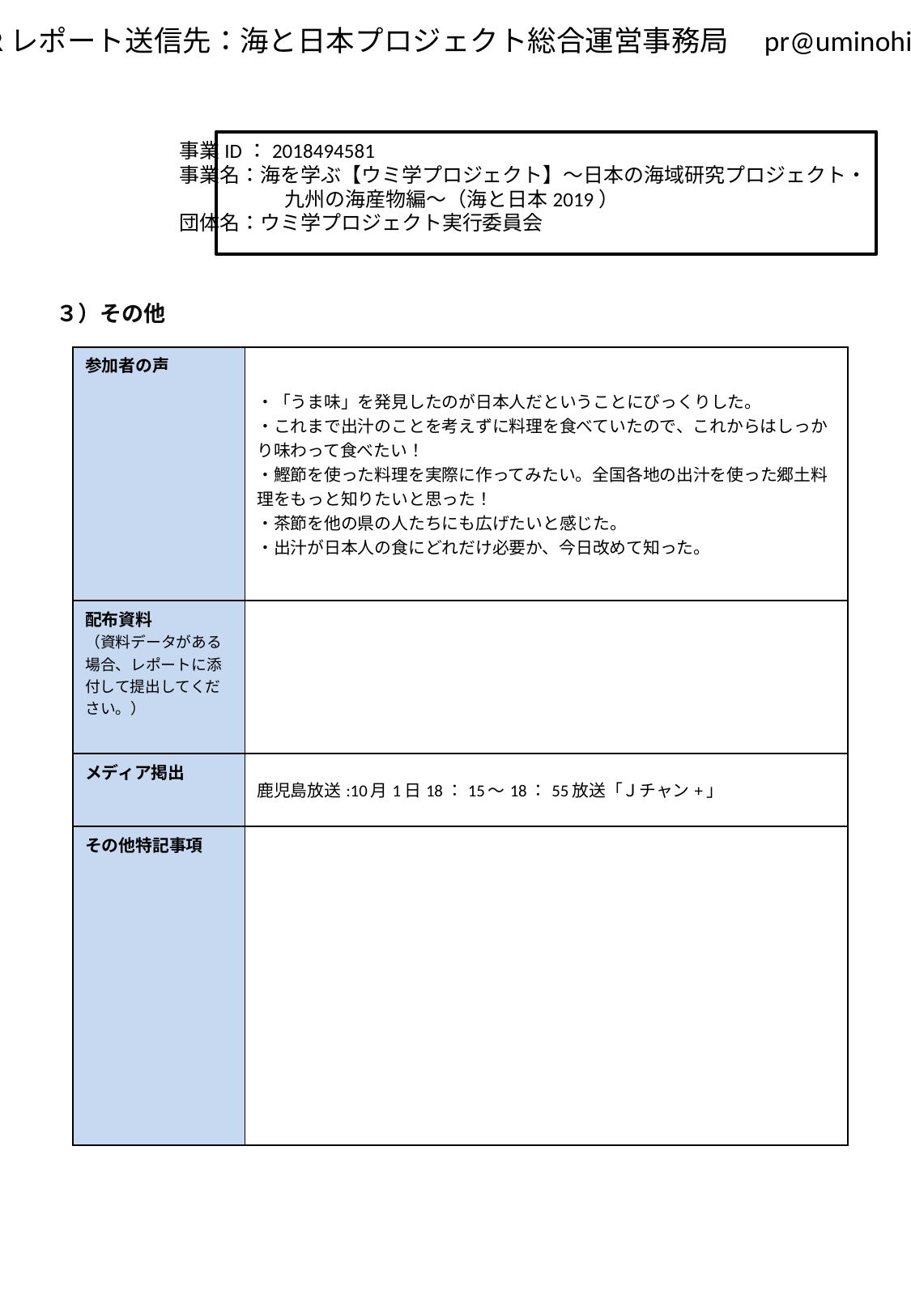

事業ID：2018494581
事業名：海を学ぶ【ウミ学プロジェクト】～日本の海域研究プロジェクト・
　　　　　 九州の海産物編～（海と日本2019）
団体名：ウミ学プロジェクト実行委員会

３）その他
| 参加者の声 | ・「うま味」を発見したのが日本人だということにびっくりした。 ・これまで出汁のことを考えずに料理を食べていたので、これからはしっかり味わって食べたい！ ・鰹節を使った料理を実際に作ってみたい。全国各地の出汁を使った郷土料理をもっと知りたいと思った！ ・茶節を他の県の人たちにも広げたいと感じた。 ・出汁が日本人の食にどれだけ必要か、今日改めて知った。 |
| --- | --- |
| 配布資料 （資料データがある場合、レポートに添付して提出してください。） |  |
| メディア掲出 | 鹿児島放送:10月1日18：15～18：55放送「Ｊチャン+」 |
| その他特記事項 |  |